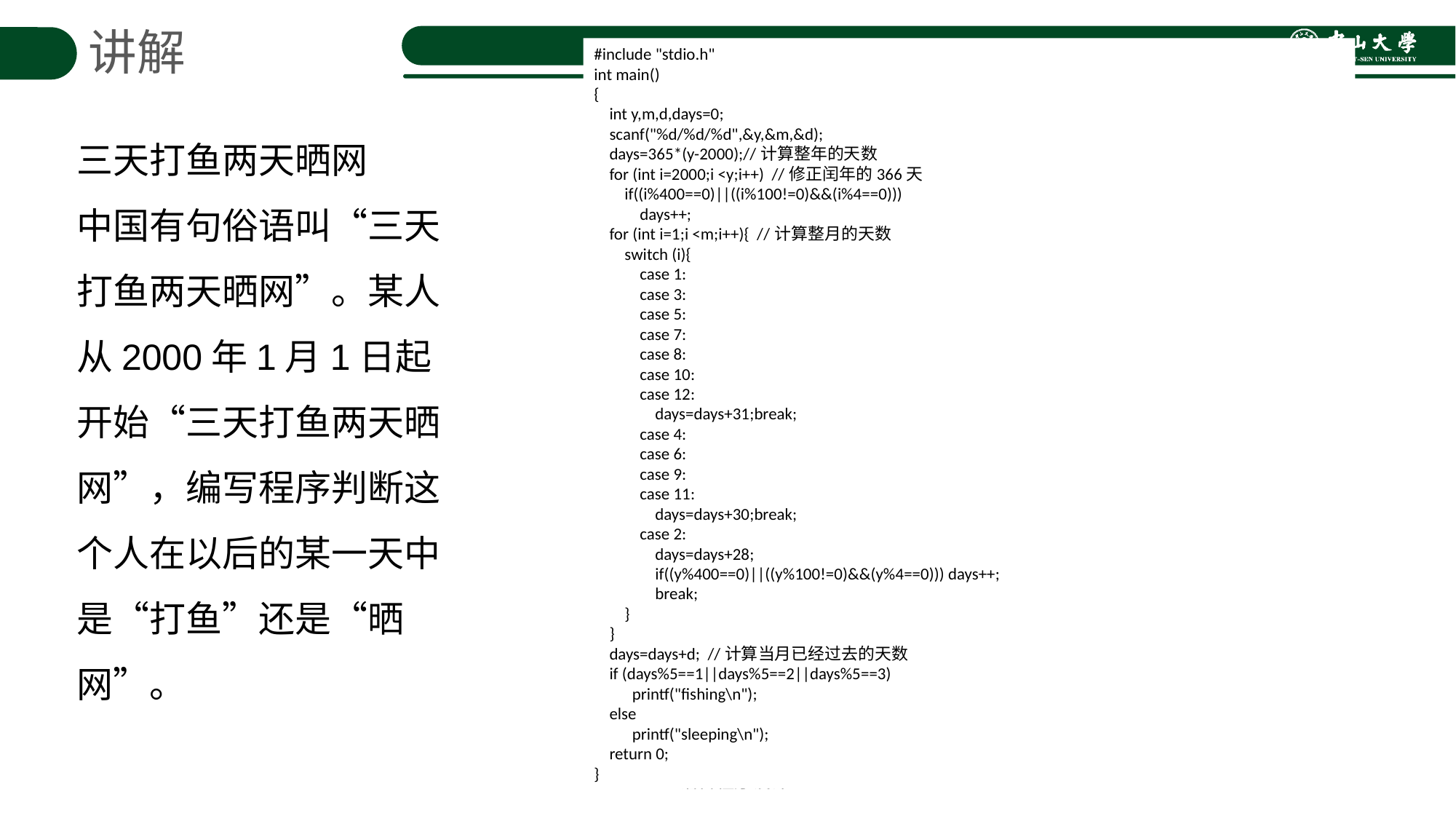

讲解
#include "stdio.h"
int main()
{
    int y,m,d,days=0;
    scanf("%d/%d/%d",&y,&m,&d);
    days=365*(y-2000);//计算整年的天数
    for (int i=2000;i <y;i++)  //修正闰年的366天
        if((i%400==0)||((i%100!=0)&&(i%4==0)))
            days++;
    for (int i=1;i <m;i++){  //计算整月的天数
        switch (i){
            case 1:
            case 3:
            case 5:
            case 7:
            case 8:
            case 10:
            case 12:
                days=days+31;break;
            case 4:
            case 6:
            case 9:
            case 11:
                days=days+30;break;
            case 2:
                days=days+28;
                if((y%400==0)||((y%100!=0)&&(y%4==0))) days++;
                break;
        }
    }
    days=days+d;  //计算当月已经过去的天数
    if (days%5==1||days%5==2||days%5==3)
          printf("fishing\n");
    else
          printf("sleeping\n");
    return 0;
}
三天打鱼两天晒网
中国有句俗语叫“三天打鱼两天晒网”。某人从2000年1月1日起开始“三天打鱼两天晒网”，编写程序判断这个人在以后的某一天中是“打鱼”还是“晒网”。

C语言程序设计
4